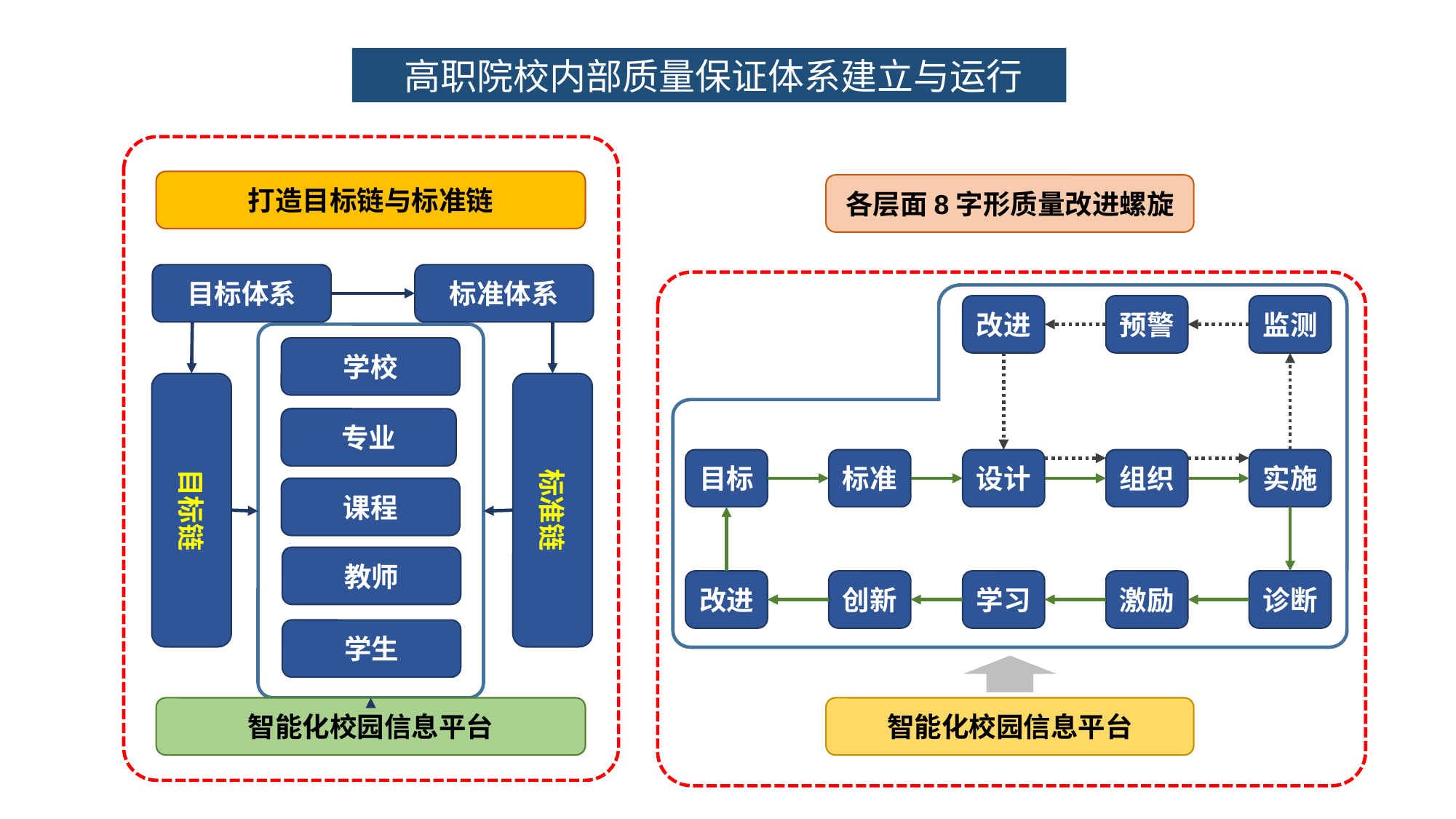

高职院校内部质量保证体系建立与运行

打造目标链与标准链
目标体系
标准体系

学校
目标链
标准链
课程
教师
学生
智能化校园信息平台
各层面8字形质量改进螺旋

改进
预警
监测
目标
标准
设计
组织
实施
改进
创新
学习
激励
诊断
专业

智能化校园信息平台